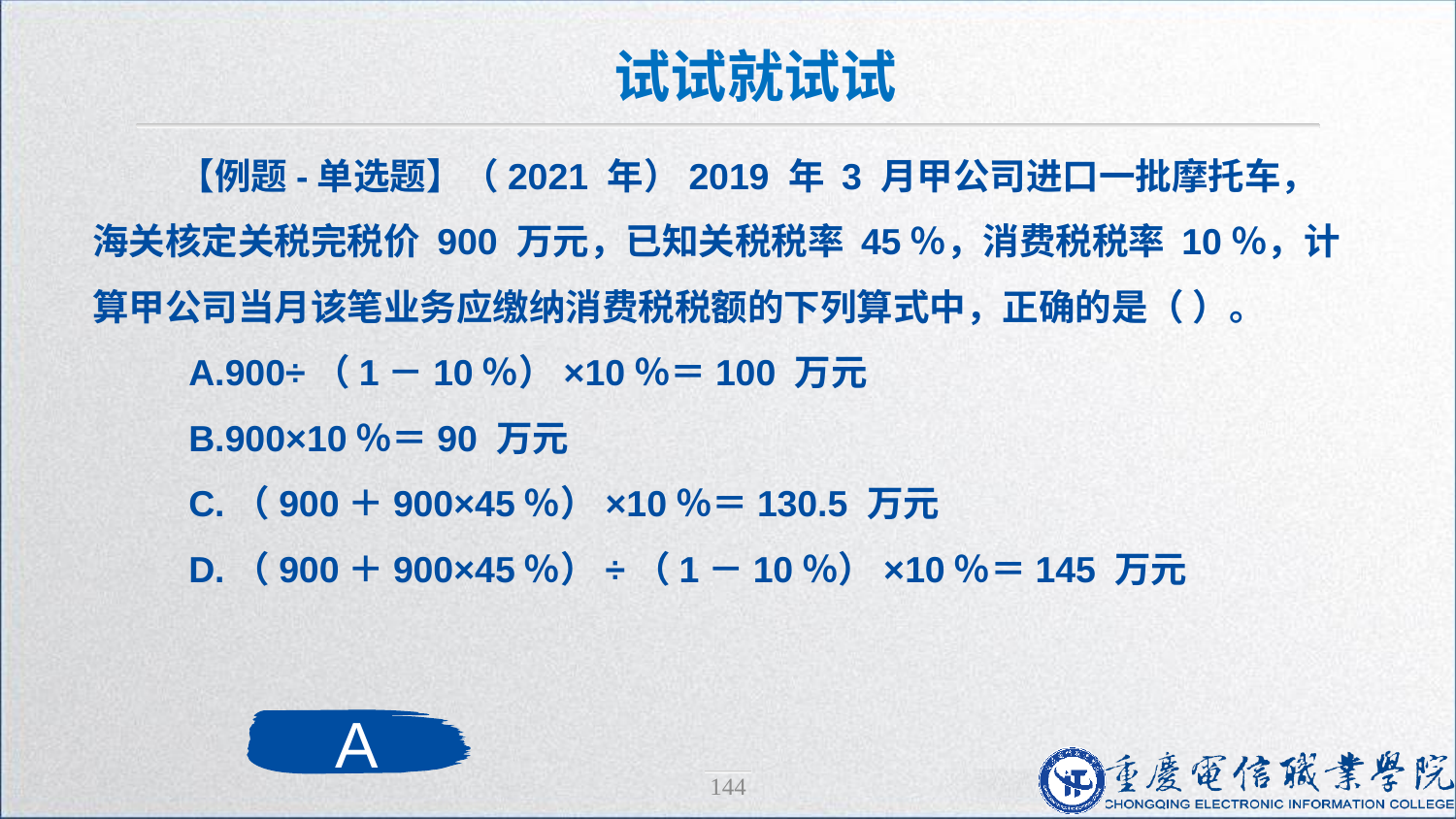

试试就试试
【例题-单选题】（2021 年）2019 年 3 月甲公司进口一批摩托车，海关核定关税完税价 900 万元，已知关税税率 45％，消费税税率 10％，计算甲公司当月该笔业务应缴纳消费税税额的下列算式中，正确的是（ ）。
 A.900÷（1－10％）×10％＝100 万元
 B.900×10％＝90 万元
 C.（900＋900×45％）×10％＝130.5 万元
 D.（900＋900×45％）÷（1－10％）×10％＝145 万元

A
144